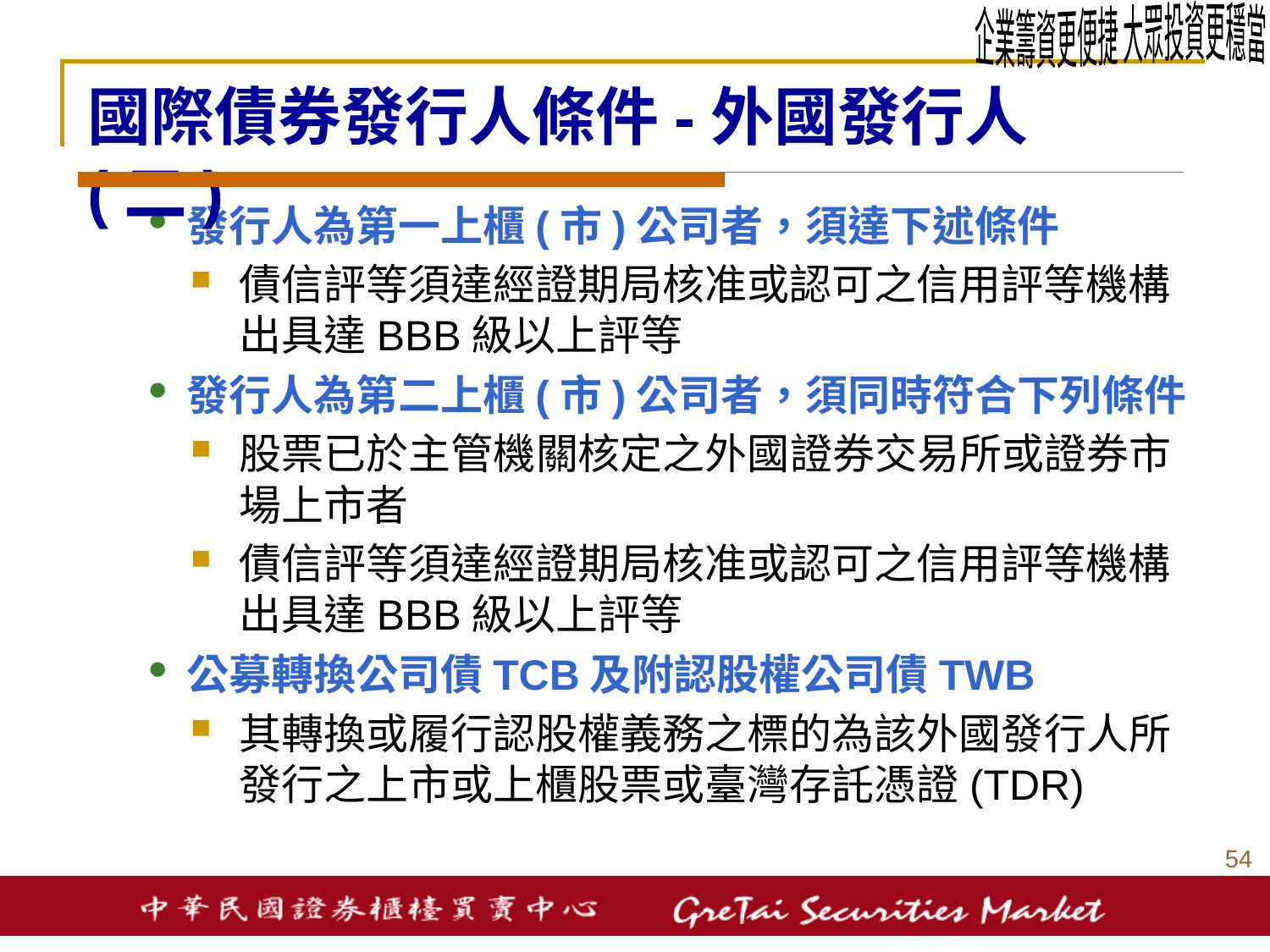

企業籌資更便捷 大眾投資更穩當
# 國際債券發行人條件-外國發行人(二)

發行人為第一上櫃(市)公司者，須達下述條件
債信評等須達經證期局核准或認可之信用評等機構出具達BBB級以上評等
發行人為第二上櫃(市)公司者，須同時符合下列條件
股票已於主管機關核定之外國證券交易所或證券市場上市者
債信評等須達經證期局核准或認可之信用評等機構出具達BBB級以上評等
公募轉換公司債TCB及附認股權公司債TWB
其轉換或履行認股權義務之標的為該外國發行人所發行之上市或上櫃股票或臺灣存託憑證(TDR)

54